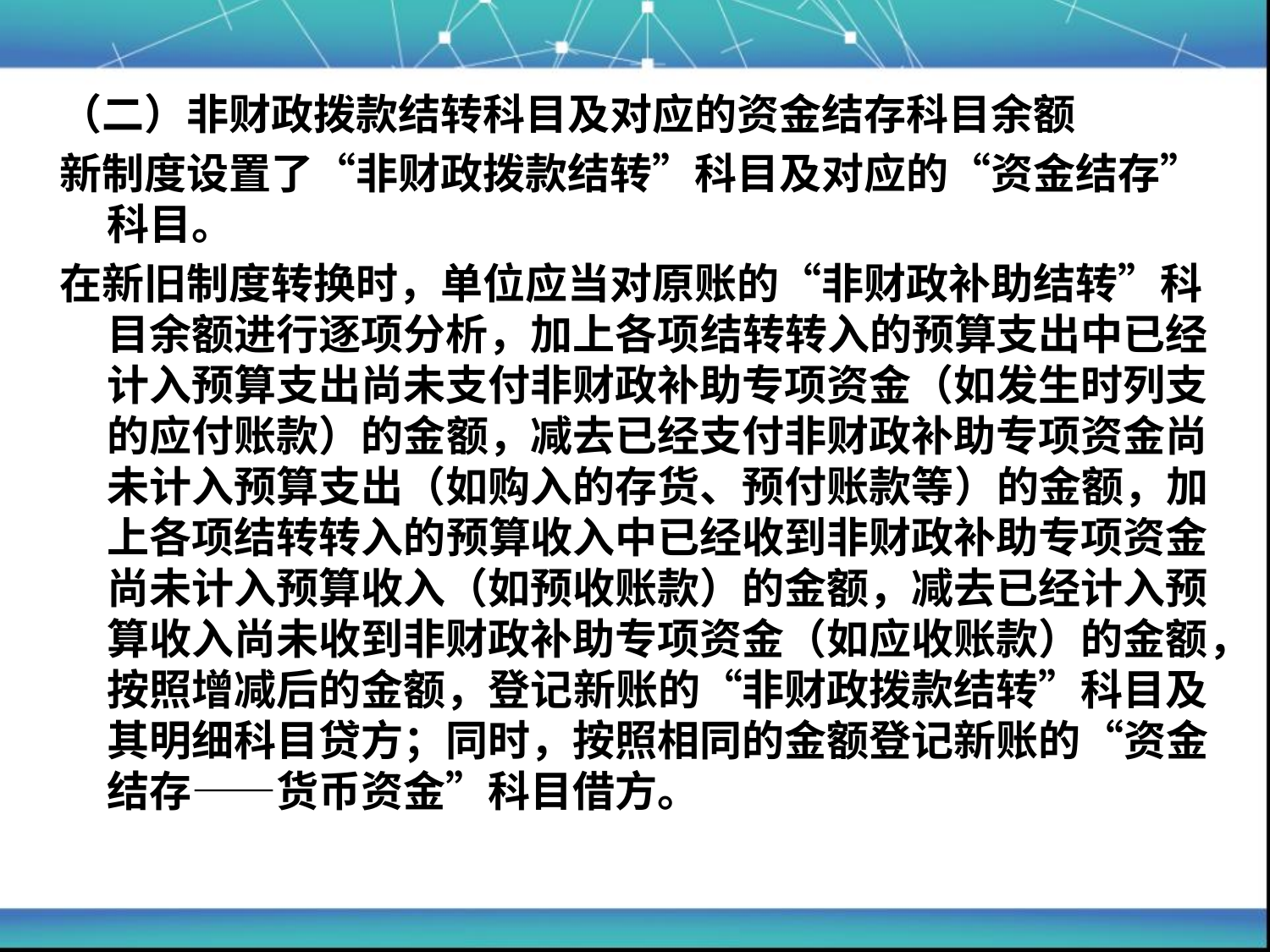

（二）非财政拨款结转科目及对应的资金结存科目余额
新制度设置了“非财政拨款结转”科目及对应的“资金结存”科目。
在新旧制度转换时，单位应当对原账的“非财政补助结转”科目余额进行逐项分析，加上各项结转转入的预算支出中已经计入预算支出尚未支付非财政补助专项资金（如发生时列支的应付账款）的金额，减去已经支付非财政补助专项资金尚未计入预算支出（如购入的存货、预付账款等）的金额，加上各项结转转入的预算收入中已经收到非财政补助专项资金尚未计入预算收入（如预收账款）的金额，减去已经计入预算收入尚未收到非财政补助专项资金（如应收账款）的金额，按照增减后的金额，登记新账的“非财政拨款结转”科目及其明细科目贷方；同时，按照相同的金额登记新账的“资金结存——货币资金”科目借方。